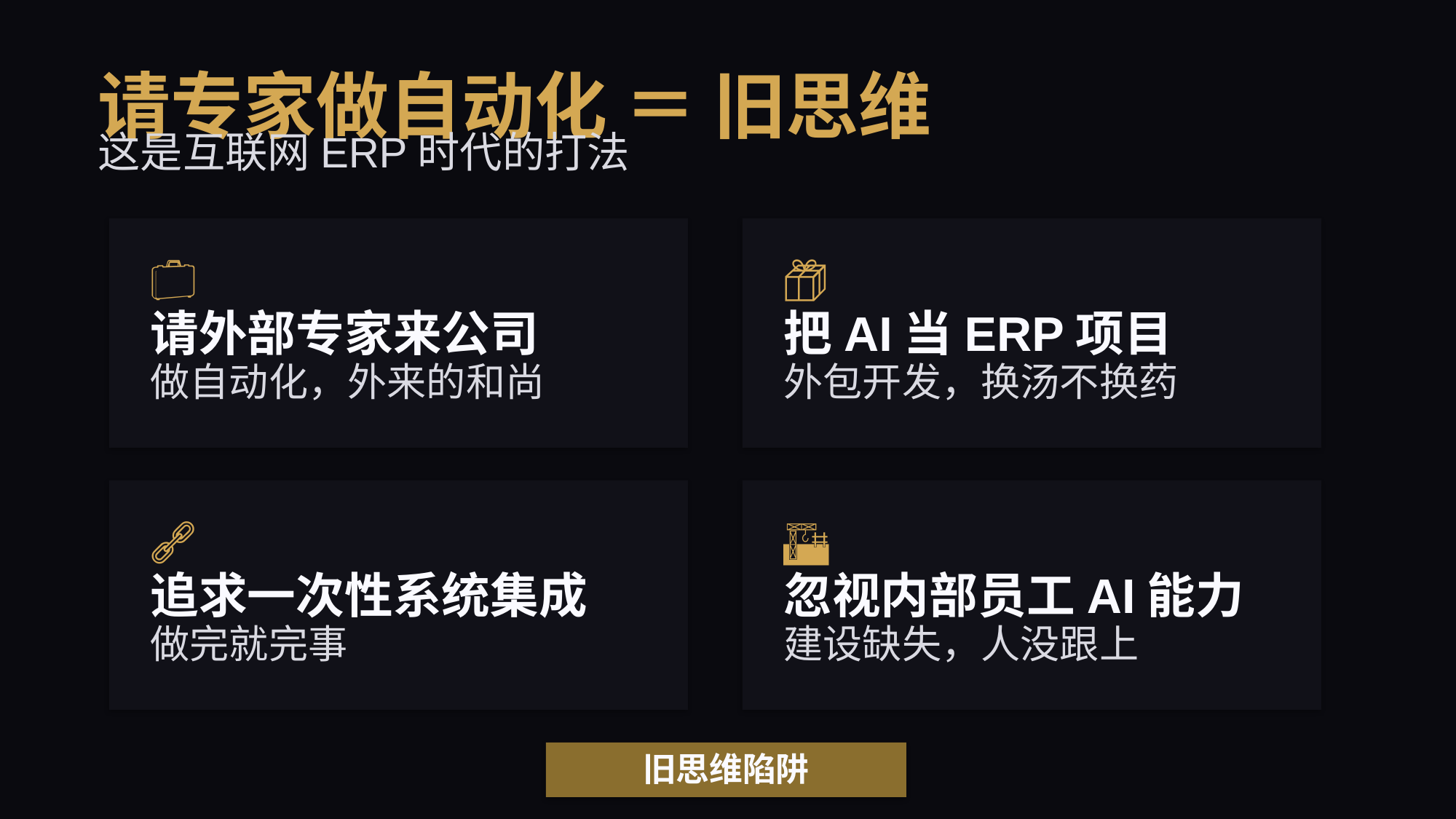

请专家做自动化 ＝ 旧思维
这是互联网ERP时代的打法

💼
📦
请外部专家来公司
把AI当ERP项目
做自动化，外来的和尚
外包开发，换汤不换药

🔗
🏗️
追求一次性系统集成
忽视内部员工AI能力
做完就完事
建设缺失，人没跟上

旧思维陷阱